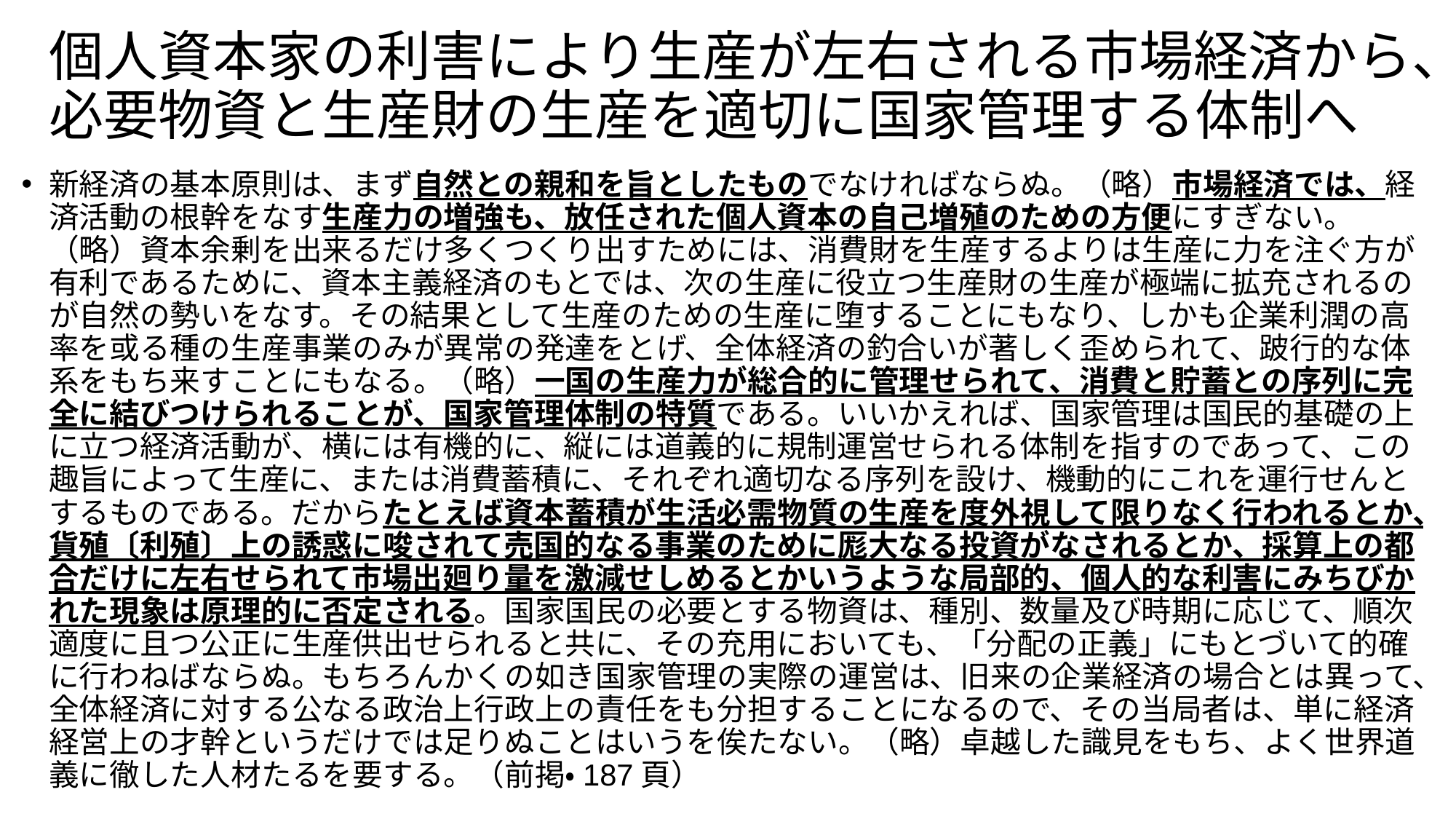

# 個人資本家の利害により生産が左右される市場経済から、必要物資と生産財の生産を適切に国家管理する体制へ
新経済の基本原則は、まず自然との親和を旨としたものでなければならぬ。（略）市場経済では、経済活動の根幹をなす生産力の増強も、放任された個人資本の自己増殖のための方便にすぎない。（略）資本余剰を出来るだけ多くつくり出すためには、消費財を生産するよりは生産に力を注ぐ方が有利であるために、資本主義経済のもとでは、次の生産に役立つ生産財の生産が極端に拡充されるのが自然の勢いをなす。その結果として生産のための生産に堕することにもなり、しかも企業利潤の高率を或る種の生産事業のみが異常の発達をとげ、全体経済の釣合いが著しく歪められて、跛行的な体系をもち来すことにもなる。（略）一国の生産力が総合的に管理せられて、消費と貯蓄との序列に完全に結びつけられることが、国家管理体制の特質である。いいかえれば、国家管理は国民的基礎の上に立つ経済活動が、横には有機的に、縦には道義的に規制運営せられる体制を指すのであって、この趣旨によって生産に、または消費蓄積に、それぞれ適切なる序列を設け、機動的にこれを運行せんとするものである。だからたとえば資本蓄積が生活必需物質の生産を度外視して限りなく行われるとか、貨殖〔利殖〕上の誘惑に唆されて売国的なる事業のために厖大なる投資がなされるとか、採算上の都合だけに左右せられて市場出廻り量を激減せしめるとかいうような局部的、個人的な利害にみちびかれた現象は原理的に否定される。国家国民の必要とする物資は、種別、数量及び時期に応じて、順次適度に且つ公正に生産供出せられると共に、その充用においても、「分配の正義」にもとづいて的確に行わねばならぬ。もちろんかくの如き国家管理の実際の運営は、旧来の企業経済の場合とは異って、全体経済に対する公なる政治上行政上の責任をも分担することになるので、その当局者は、単に経済経営上の才幹というだけでは足りぬことはいうを俟たない。（略）卓越した識見をもち、よく世界道義に徹した人材たるを要する。（前掲・187頁）